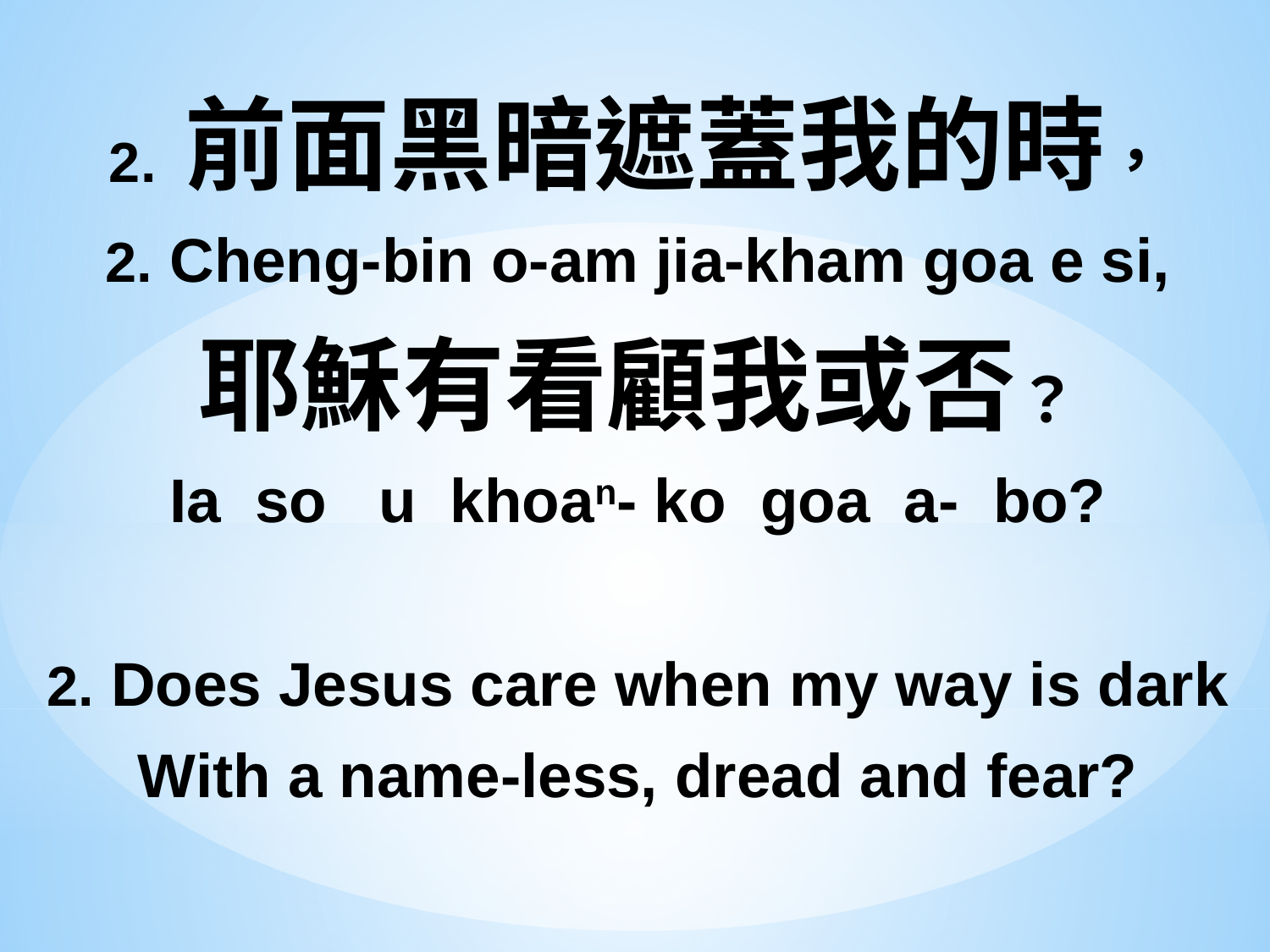

2. 前面黑暗遮蓋我的時，
2. Cheng-bin o-am jia-kham goa e si,
耶穌有看顧我或否？
Ia  so   u  khoan- ko  goa  a-  bo?

2. Does Jesus care when my way is dark
With a name-less, dread and fear?